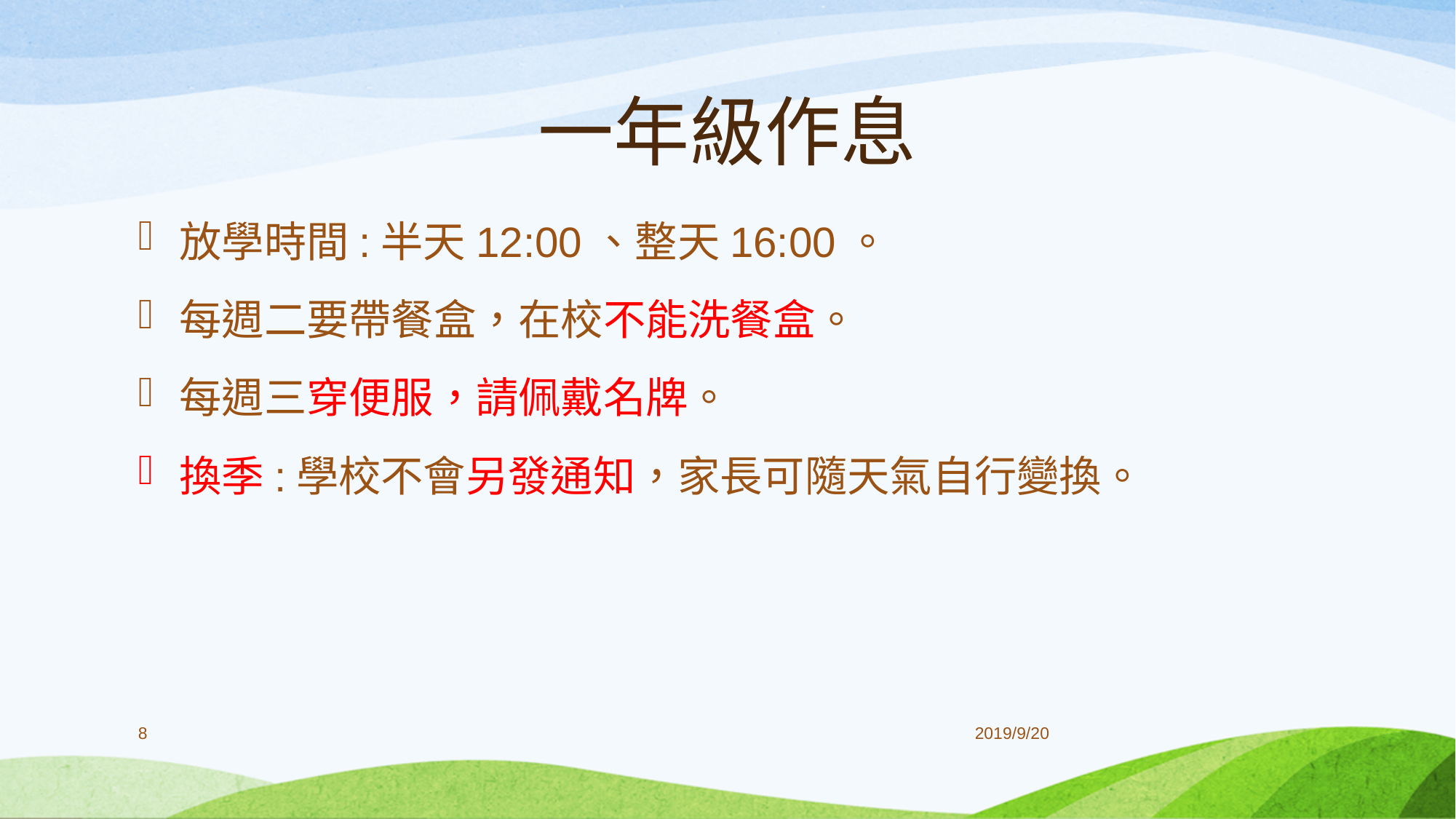

# 一年級作息
放學時間:半天12:00、整天16:00。
每週二要帶餐盒，在校不能洗餐盒。
每週三穿便服，請佩戴名牌。
換季:學校不會另發通知，家長可隨天氣自行變換。
8
2019/9/20